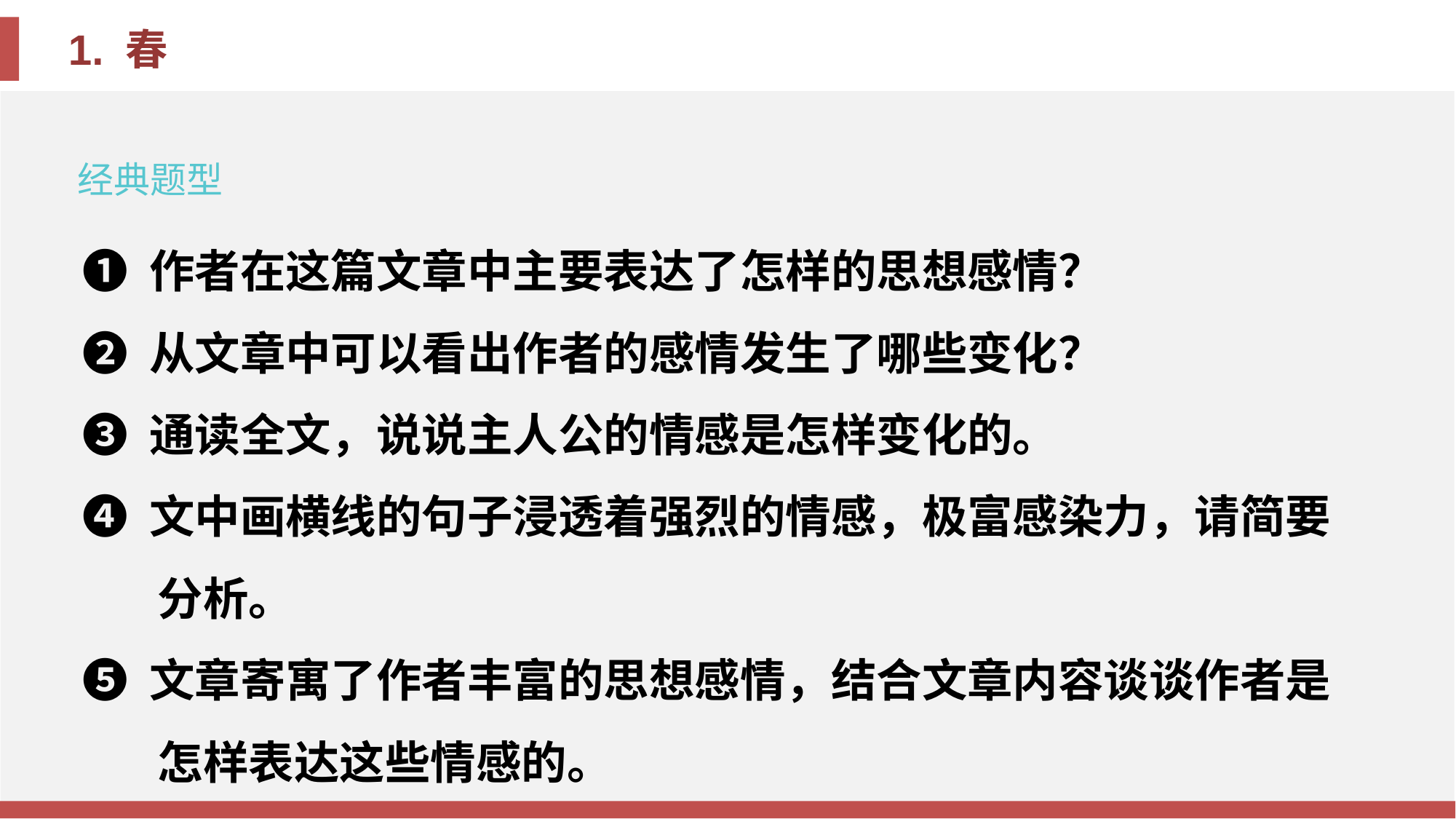

经典题型
❶ 作者在这篇文章中主要表达了怎样的思想感情？
❷ 从文章中可以看出作者的感情发生了哪些变化？
❸ 通读全文，说说主人公的情感是怎样变化的。
❹ 文中画横线的句子浸透着强烈的情感，极富感染力，请简要分析。
❺ 文章寄寓了作者丰富的思想感情，结合文章内容谈谈作者是怎样表达这些情感的。